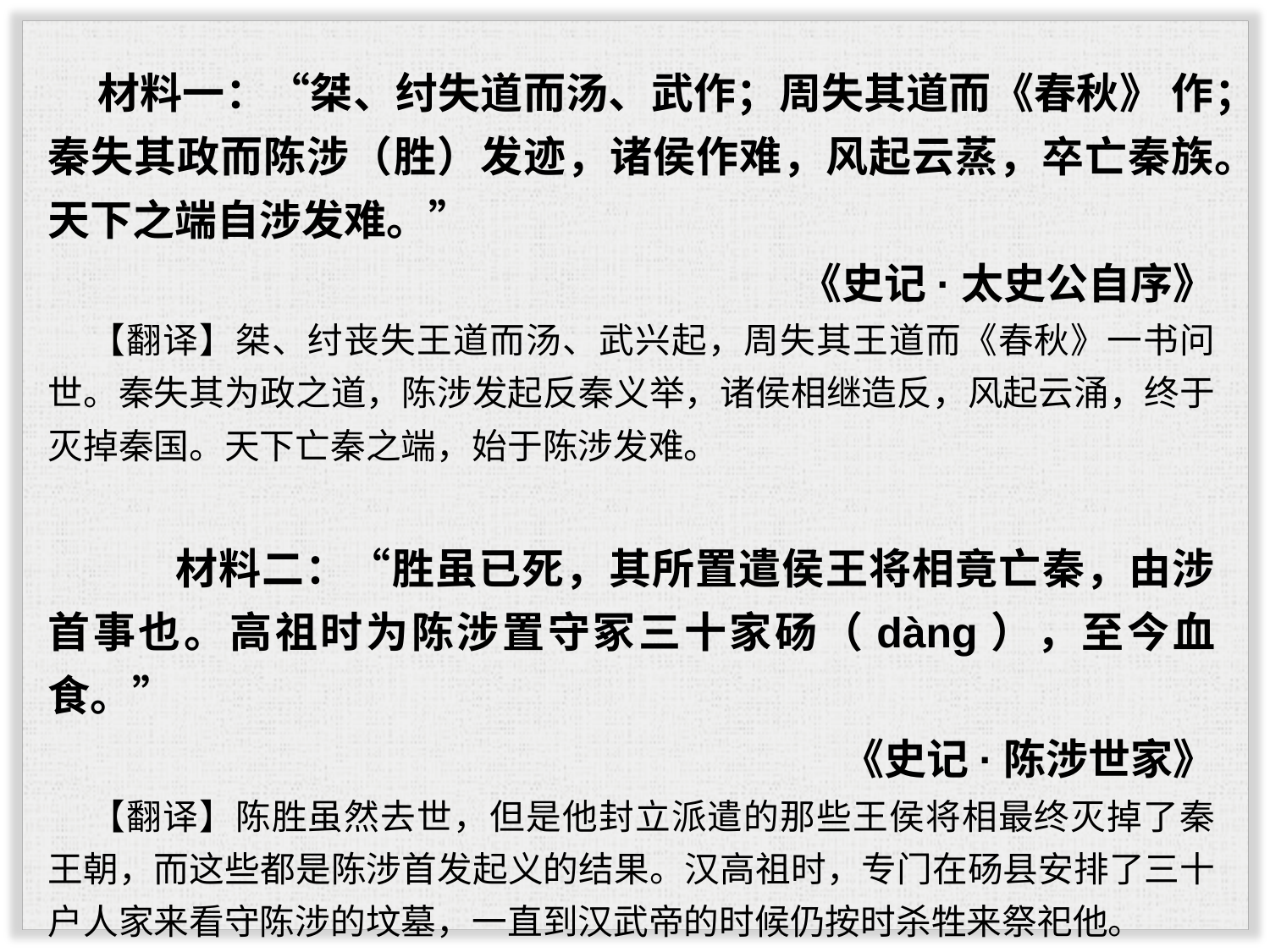

材料一：“桀、纣失道而汤、武作；周失其道而《春秋》 作；秦失其政而陈涉（胜）发迹，诸侯作难，风起云蒸，卒亡秦族。天下之端自涉发难。”
《史记·太史公自序》
【翻译】桀、纣丧失王道而汤、武兴起，周失其王道而《春秋》一书问世。秦失其为政之道，陈涉发起反秦义举，诸侯相继造反，风起云涌，终于灭掉秦国。天下亡秦之端，始于陈涉发难。

       材料二：“胜虽已死，其所置遣侯王将相竟亡秦，由涉首事也。高祖时为陈涉置守冢三十家砀（dàng），至今血食。”
《史记·陈涉世家》
【翻译】陈胜虽然去世，但是他封立派遣的那些王侯将相最终灭掉了秦王朝，而这些都是陈涉首发起义的结果。汉高祖时，专门在砀县安排了三十户人家来看守陈涉的坟墓，一直到汉武帝的时候仍按时杀牲来祭祀他。